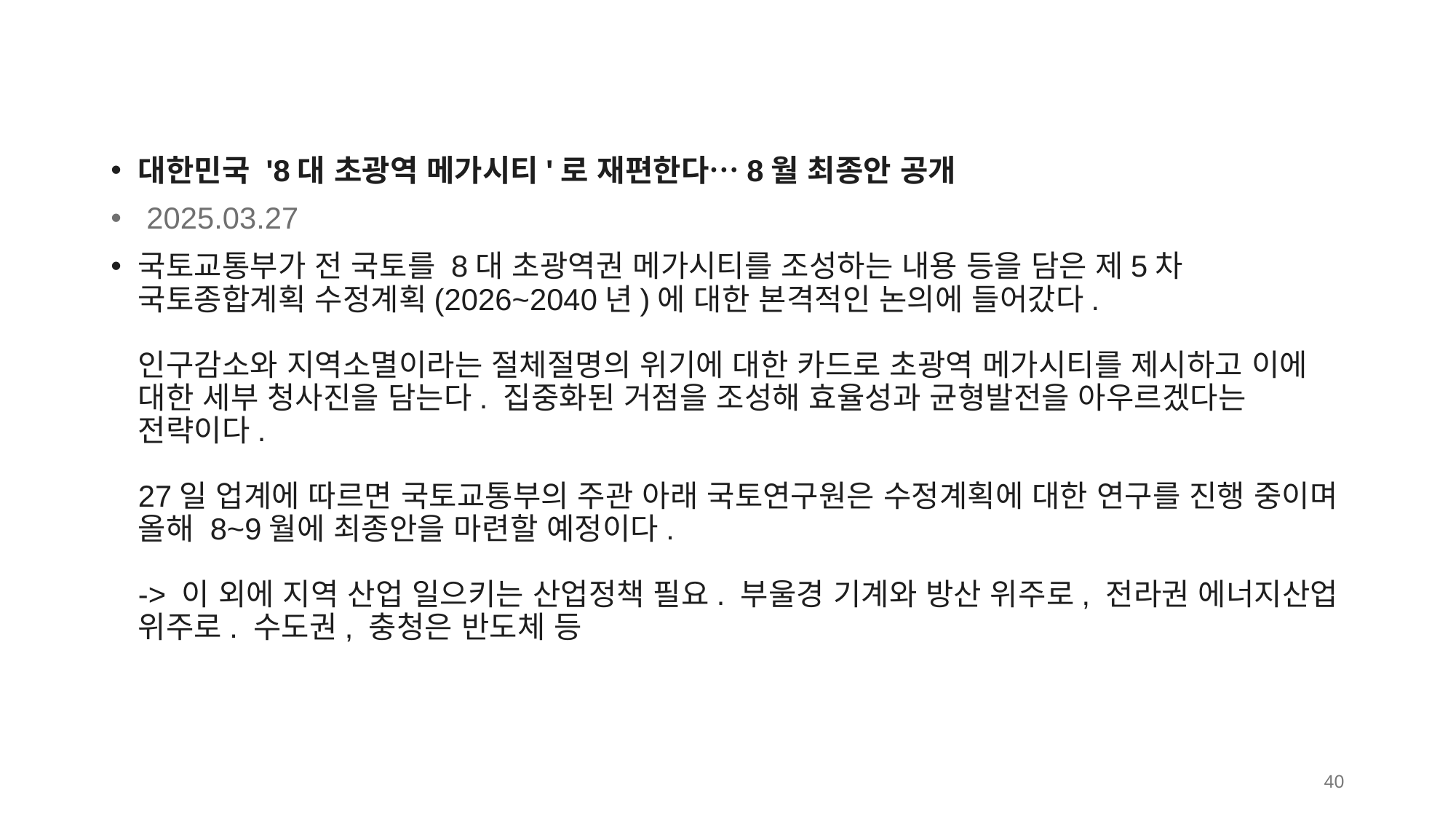

대한민국 '8대 초광역 메가시티'로 재편한다…8월 최종안 공개
 2025.03.27
국토교통부가 전 국토를 8대 초광역권 메가시티를 조성하는 내용 등을 담은 제5차 국토종합계획 수정계획(2026~2040년)에 대한 본격적인 논의에 들어갔다.
인구감소와 지역소멸이라는 절체절명의 위기에 대한 카드로 초광역 메가시티를 제시하고 이에 대한 세부 청사진을 담는다. 집중화된 거점을 조성해 효율성과 균형발전을 아우르겠다는 전략이다.
27일 업계에 따르면 국토교통부의 주관 아래 국토연구원은 수정계획에 대한 연구를 진행 중이며 올해 8~9월에 최종안을 마련할 예정이다.
-> 이 외에 지역 산업 일으키는 산업정책 필요. 부울경 기계와 방산 위주로, 전라권 에너지산업 위주로. 수도권, 충청은 반도체 등
40